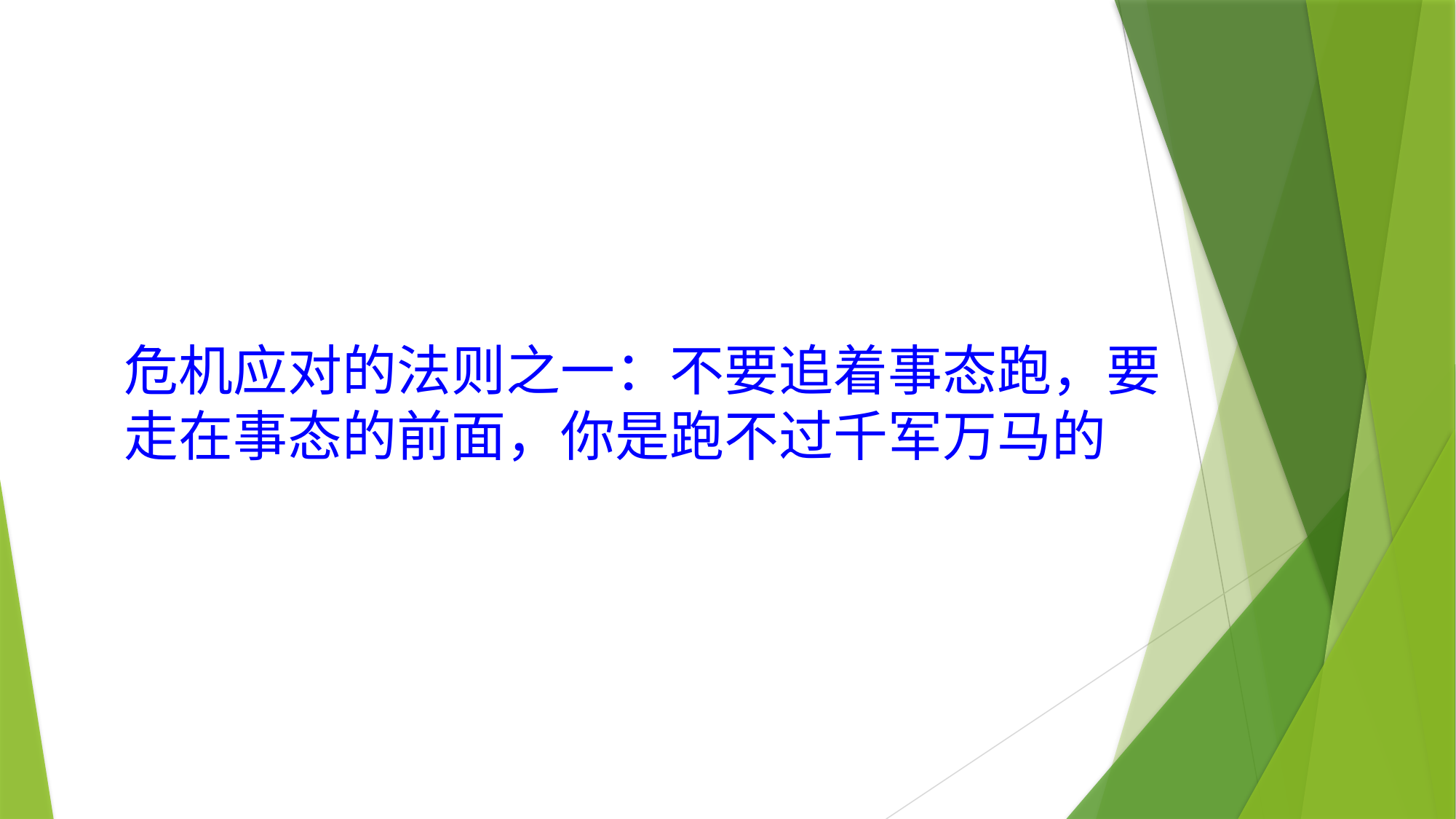

# 危机应对的法则之一：不要追着事态跑，要走在事态的前面，你是跑不过千军万马的